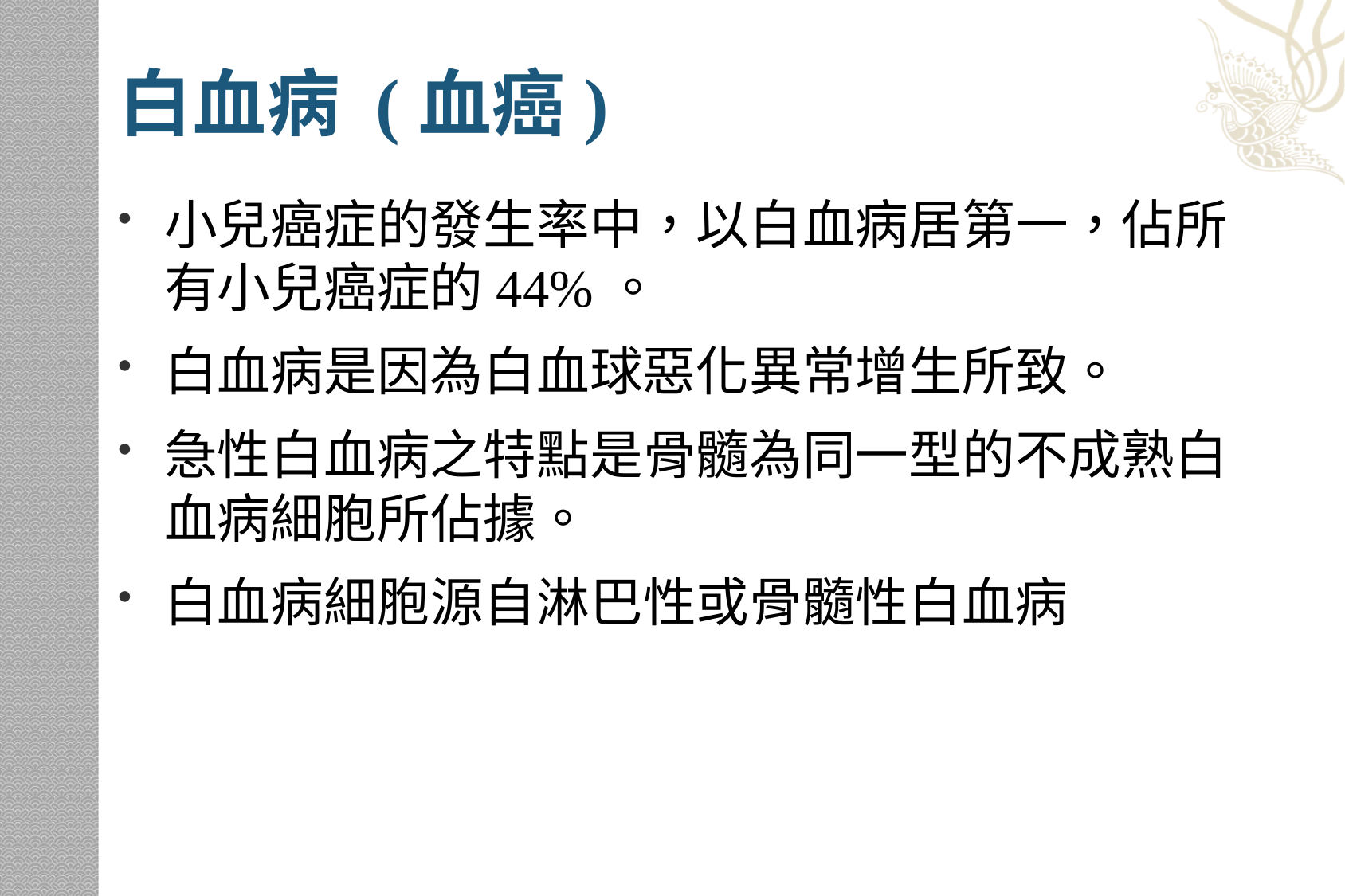

# 白血病 (血癌)
小兒癌症的發生率中，以白血病居第一，佔所有小兒癌症的44%。
白血病是因為白血球惡化異常增生所致。
急性白血病之特點是骨髓為同一型的不成熟白血病細胞所佔據。
白血病細胞源自淋巴性或骨髓性白血病